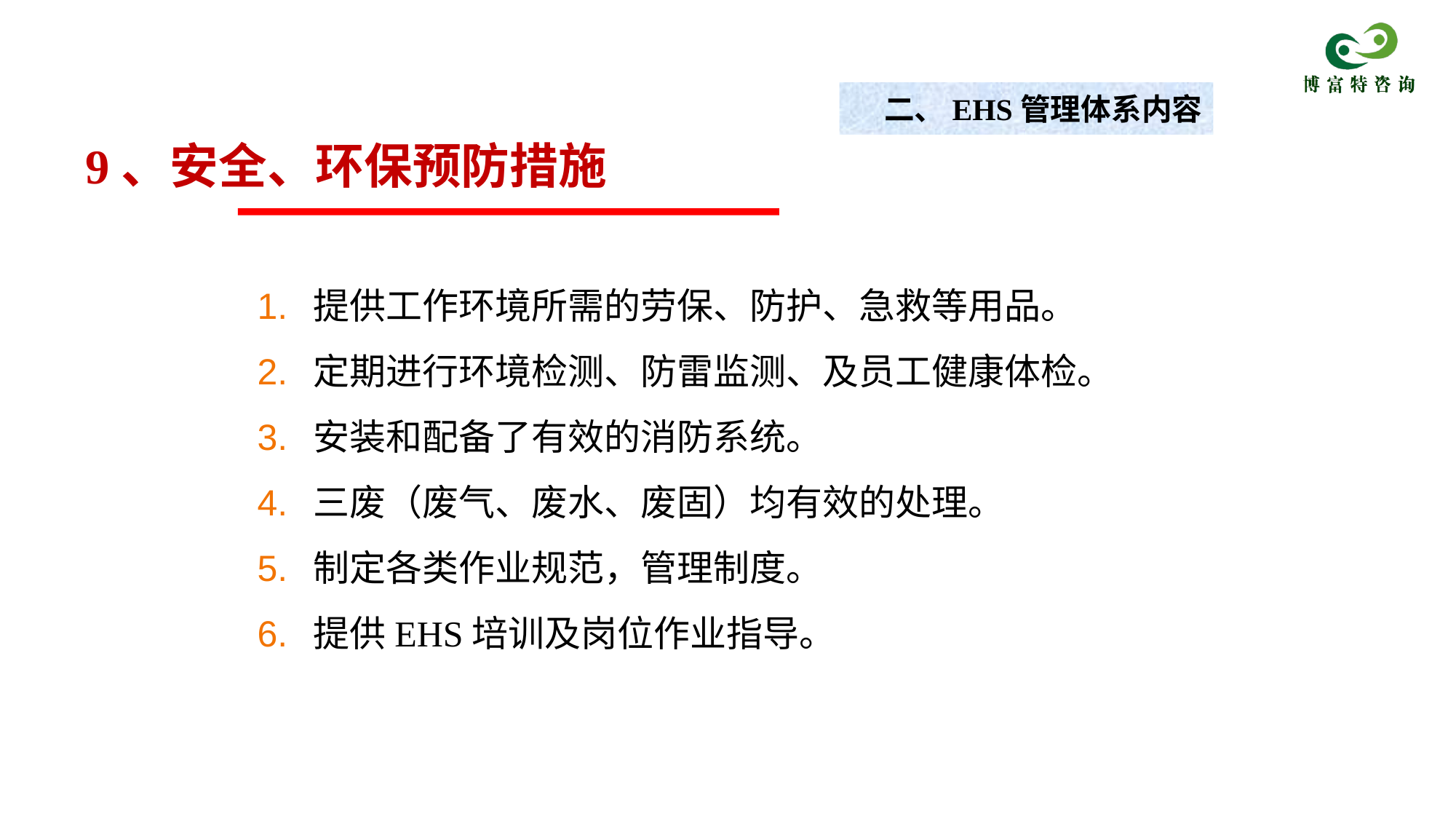

9、安全、环保预防措施
二、EHS管理体系内容

提供工作环境所需的劳保、防护、急救等用品。
定期进行环境检测、防雷监测、及员工健康体检。
安装和配备了有效的消防系统。
三废（废气、废水、废固）均有效的处理。
制定各类作业规范，管理制度。
提供EHS培训及岗位作业指导。